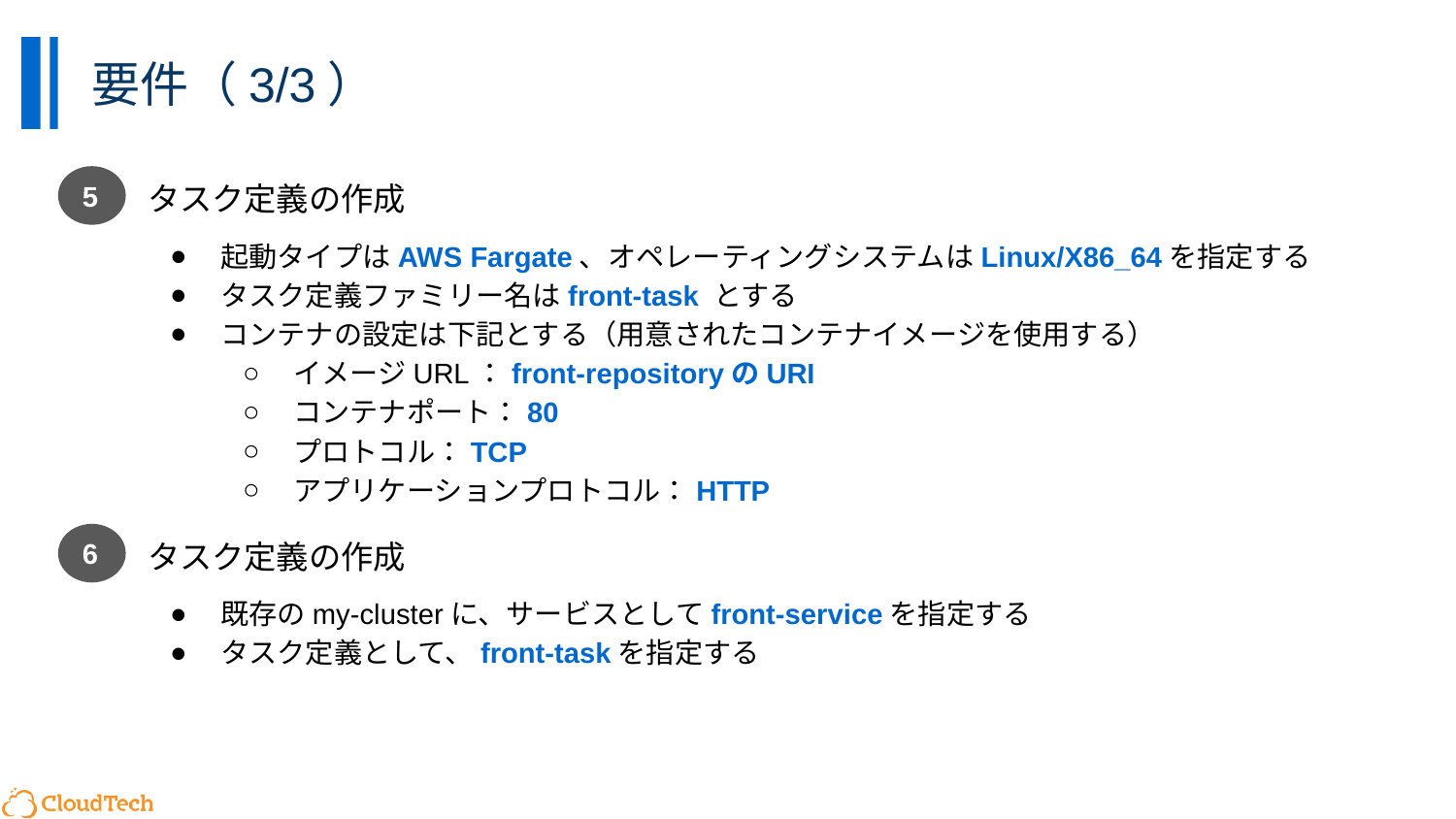

要件（3/3）
5
タスク定義の作成
起動タイプはAWS Fargate、オペレーティングシステムはLinux/X86_64を指定する
タスク定義ファミリー名はfront-task とする
コンテナの設定は下記とする（用意されたコンテナイメージを使用する）
イメージURL：front-repositoryのURI
コンテナポート：80
プロトコル：TCP
アプリケーションプロトコル：HTTP
6
タスク定義の作成
既存のmy-clusterに、サービスとしてfront-serviceを指定する
タスク定義として、front-taskを指定する
6